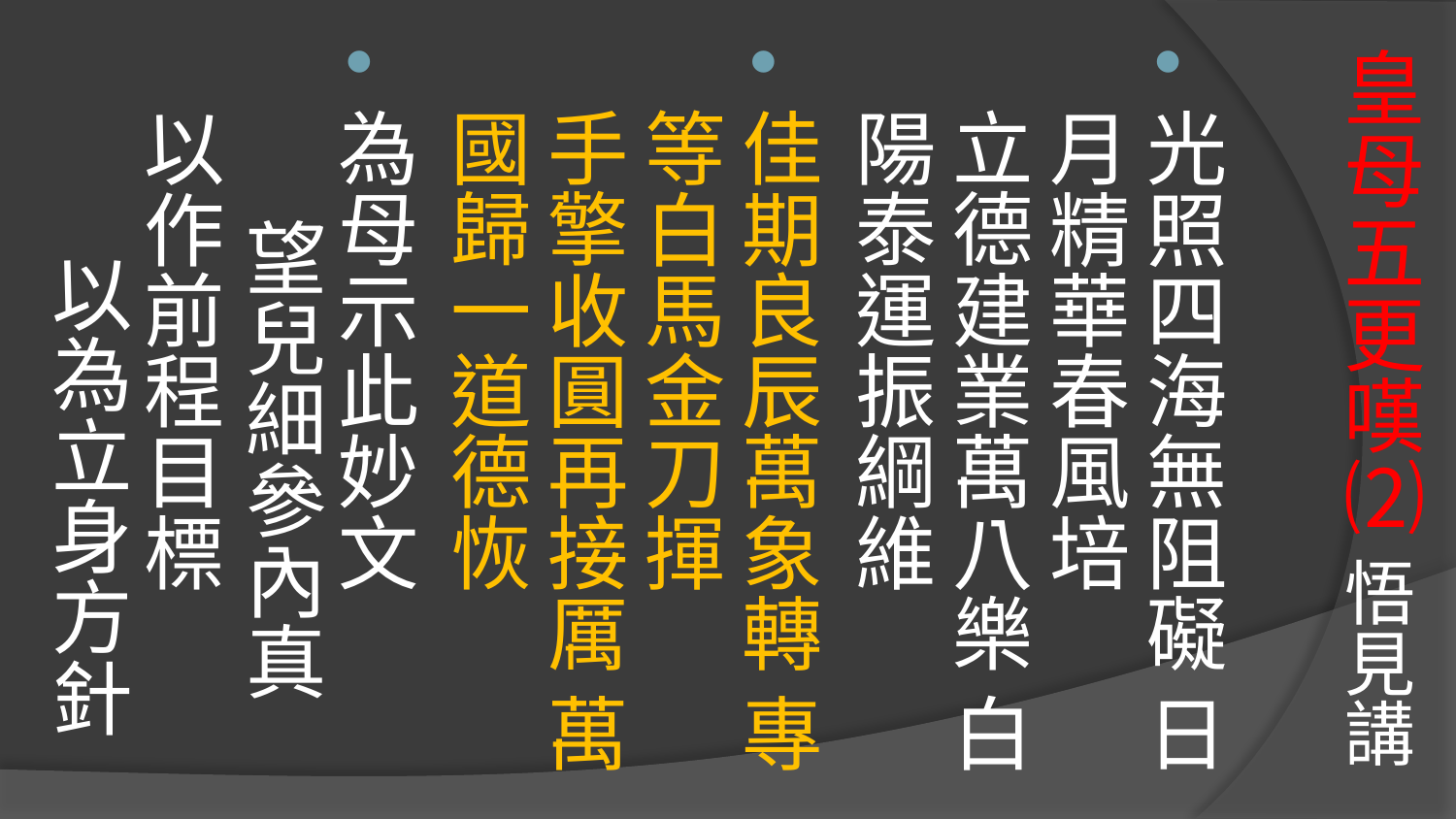

# 皇母五更嘆⑵ 悟見講
光照四海無阻礙 日月精華春風培
立德建業萬八樂 白陽泰運振綱維
佳期良辰萬象轉 專等白馬金刀揮
手擎收圓再接厲 萬國歸一道德恢
為母示此妙文                 望兒細參內真
以作前程目標                   以為立身方針